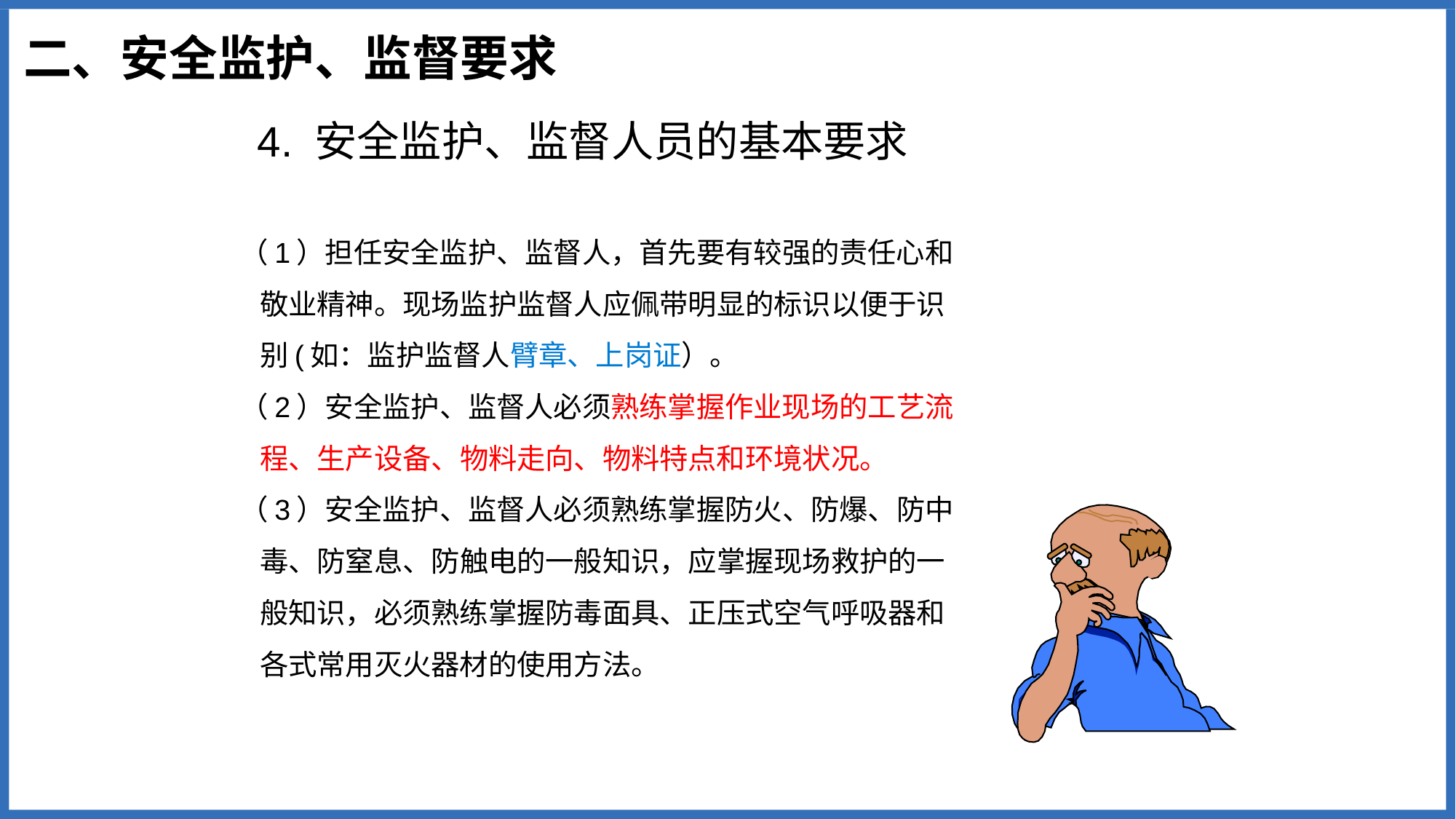

二、安全监护、监督要求
# 4. 安全监护、监督人员的基本要求
（1）担任安全监护、监督人，首先要有较强的责任心和敬业精神。现场监护监督人应佩带明显的标识以便于识别(如：监护监督人臂章、上岗证）。
（2）安全监护、监督人必须熟练掌握作业现场的工艺流程、生产设备、物料走向、物料特点和环境状况。
（3）安全监护、监督人必须熟练掌握防火、防爆、防中毒、防窒息、防触电的一般知识，应掌握现场救护的一般知识，必须熟练掌握防毒面具、正压式空气呼吸器和各式常用灭火器材的使用方法。